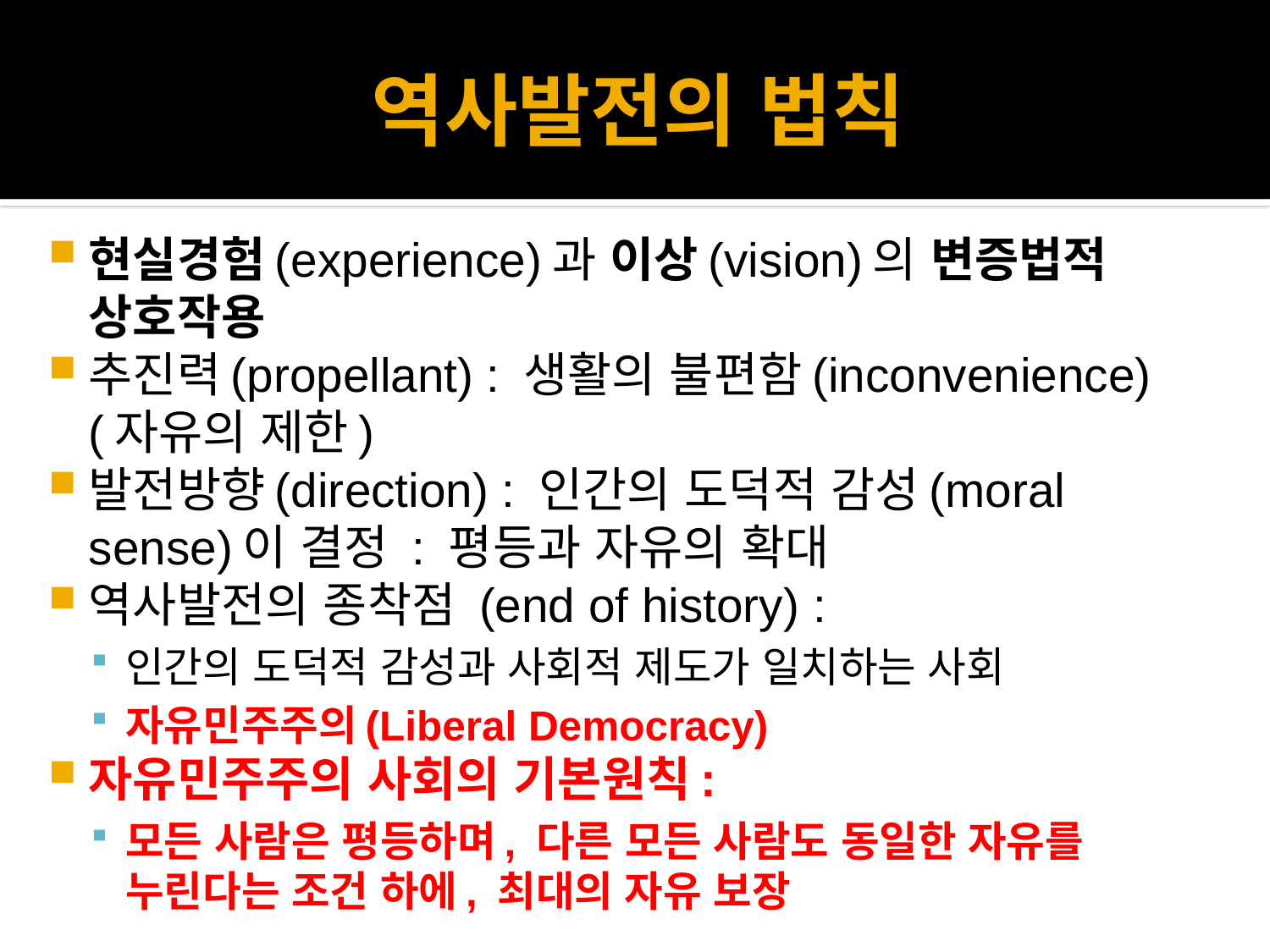

# 역사발전의 법칙
현실경험(experience)과 이상(vision)의 변증법적 상호작용
추진력(propellant) : 생활의 불편함(inconvenience) (자유의 제한)
발전방향(direction) : 인간의 도덕적 감성(moral sense)이 결정 : 평등과 자유의 확대
역사발전의 종착점 (end of history) :
인간의 도덕적 감성과 사회적 제도가 일치하는 사회
자유민주주의(Liberal Democracy)
자유민주주의 사회의 기본원칙:
모든 사람은 평등하며, 다른 모든 사람도 동일한 자유를 누린다는 조건 하에, 최대의 자유 보장